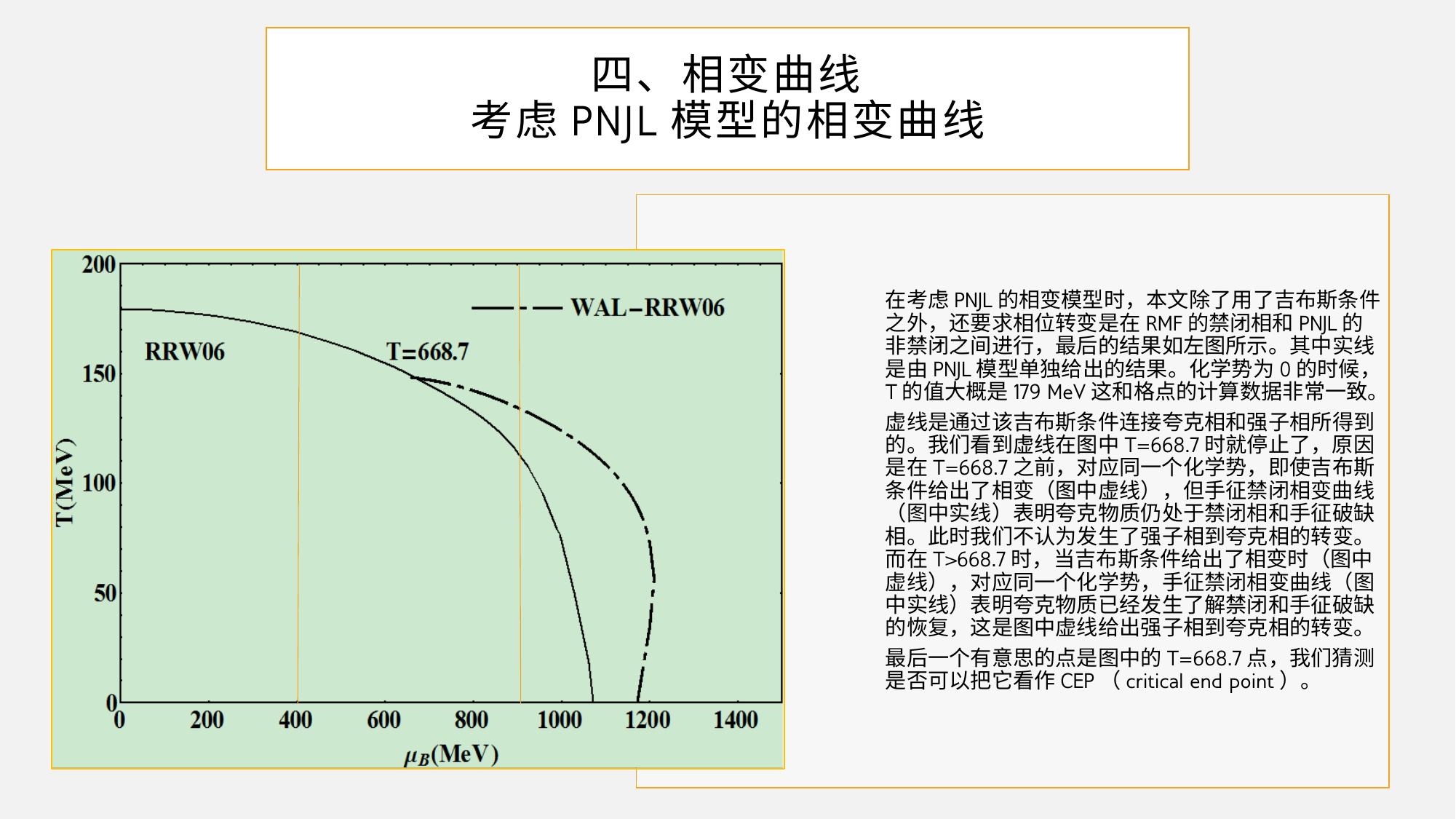

# 四、相变曲线 考虑PNJL模型的相变曲线
在考虑PNJL的相变模型时，本文除了用了吉布斯条件之外，还要求相位转变是在RMF的禁闭相和PNJL的非禁闭之间进行，最后的结果如左图所示。其中实线是由PNJL模型单独给出的结果。化学势为0的时候，T的值大概是179 MeV这和格点的计算数据非常一致。
虚线是通过该吉布斯条件连接夸克相和强子相所得到的。我们看到虚线在图中T=668.7时就停止了，原因是在T=668.7之前，对应同一个化学势，即使吉布斯条件给出了相变（图中虚线），但手征禁闭相变曲线（图中实线）表明夸克物质仍处于禁闭相和手征破缺相。此时我们不认为发生了强子相到夸克相的转变。而在T>668.7时，当吉布斯条件给出了相变时（图中虚线），对应同一个化学势，手征禁闭相变曲线（图中实线）表明夸克物质已经发生了解禁闭和手征破缺的恢复，这是图中虚线给出强子相到夸克相的转变。
最后一个有意思的点是图中的T=668.7点，我们猜测是否可以把它看作CEP（critical end point）。